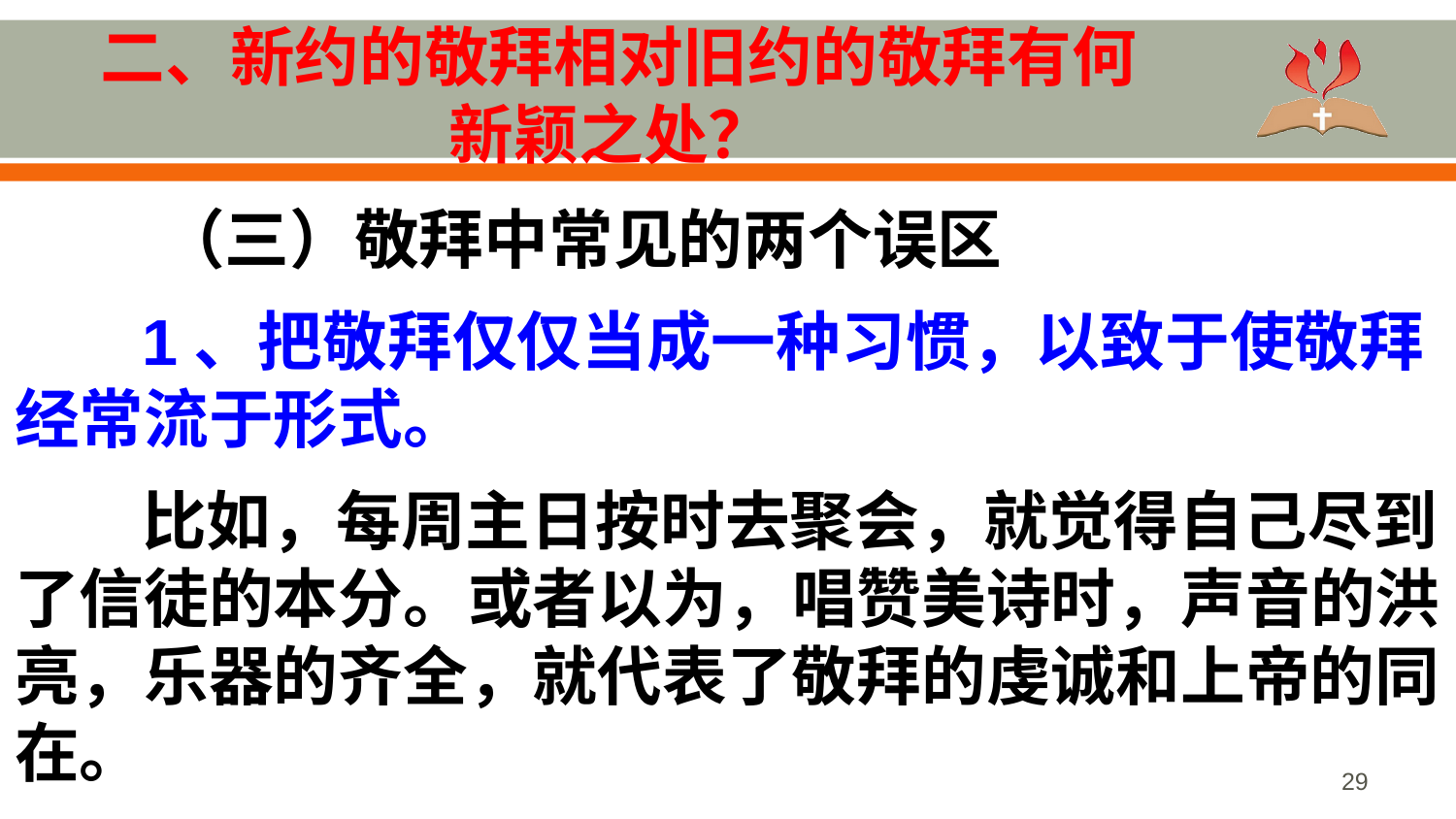

# 二、新约的敬拜相对旧约的敬拜有何新颖之处？
	（三）敬拜中常见的两个误区
1、把敬拜仅仅当成一种习惯，以致于使敬拜经常流于形式。
比如，每周主日按时去聚会，就觉得自己尽到了信徒的本分。或者以为，唱赞美诗时，声音的洪亮，乐器的齐全，就代表了敬拜的虔诚和上帝的同在。

29